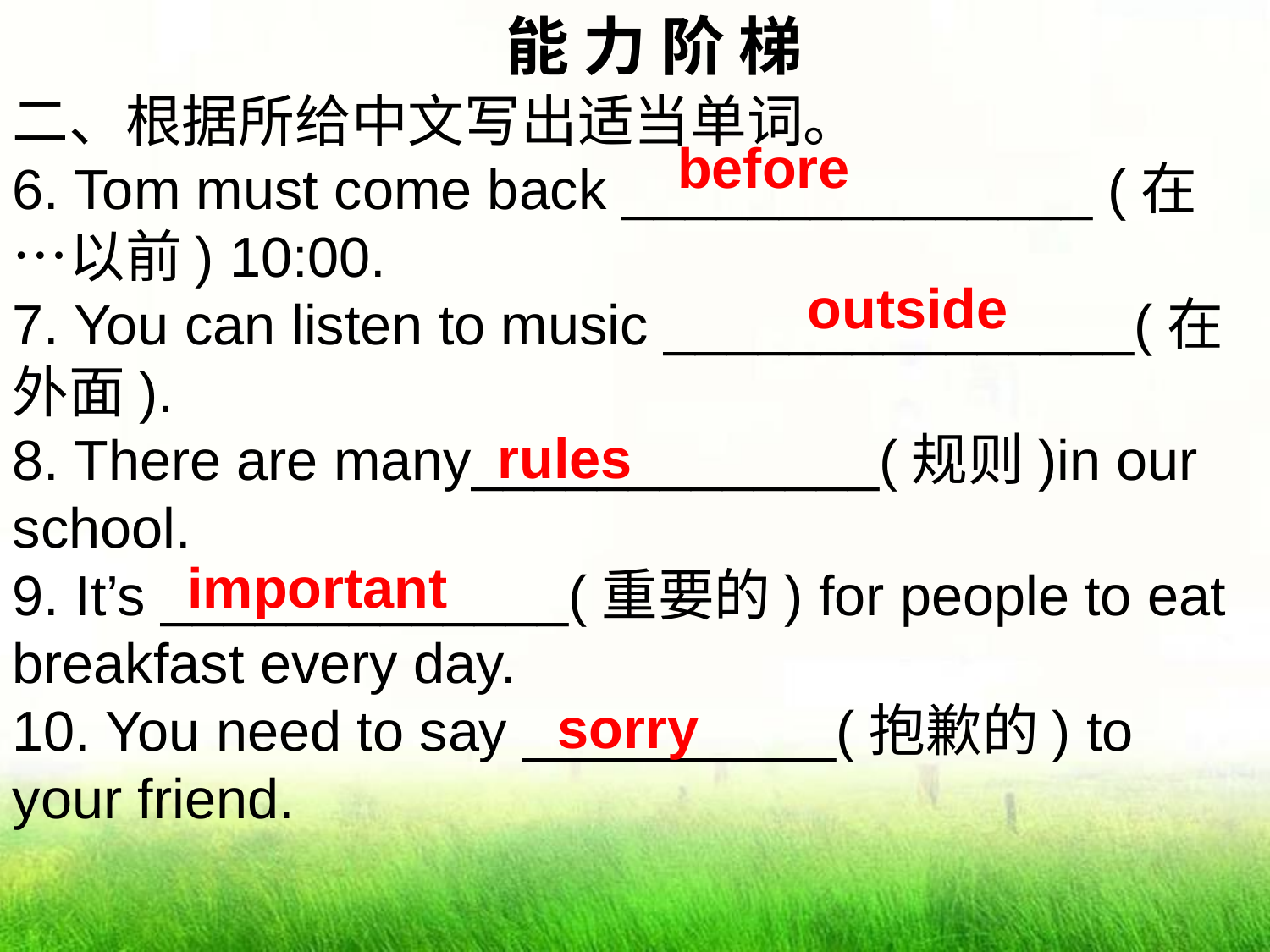

能 力 阶 梯
二、根据所给中文写出适当单词。
6. Tom must come back _______________ (在…以前) 10:00.
7. You can listen to music _______________(在外面).
8. There are many_____________(规则)in our school.
9. It’s _____________(重要的) for people to eat breakfast every day.
10. You need to say __________(抱歉的) to your friend.
before
outside
rules
important
sorry